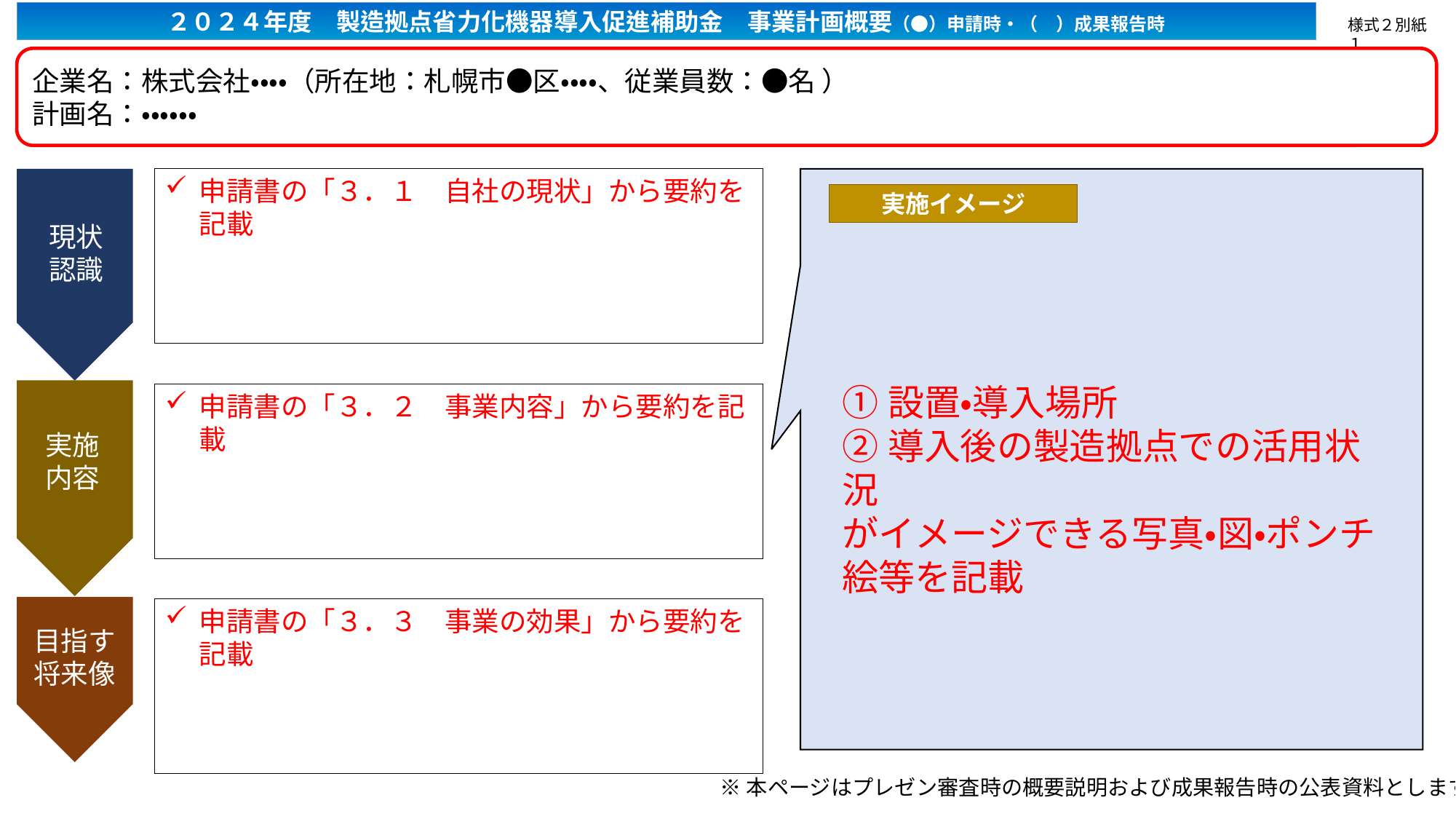

２０２４年度　製造拠点省力化機器導入促進補助金　事業計画概要（●）申請時・（　）成果報告時
様式２別紙１
企業名：株式会社・・・・（所在地：札幌市●区・・・・、従業員数：●名 ）
計画名：・・・・・・
申請書の「３．１　自社の現状」から要約を記載

実施イメージ
現状認識

①設置・導入場所
②導入後の製造拠点での活用状況
がイメージできる写真・図・ポンチ絵等を記載
申請書の「３．２　事業内容」から要約を記載

実施
内容

申請書の「３．３　事業の効果」から要約を記載

目指す将来像

※本ページはプレゼン審査時の概要説明および成果報告時の公表資料とします